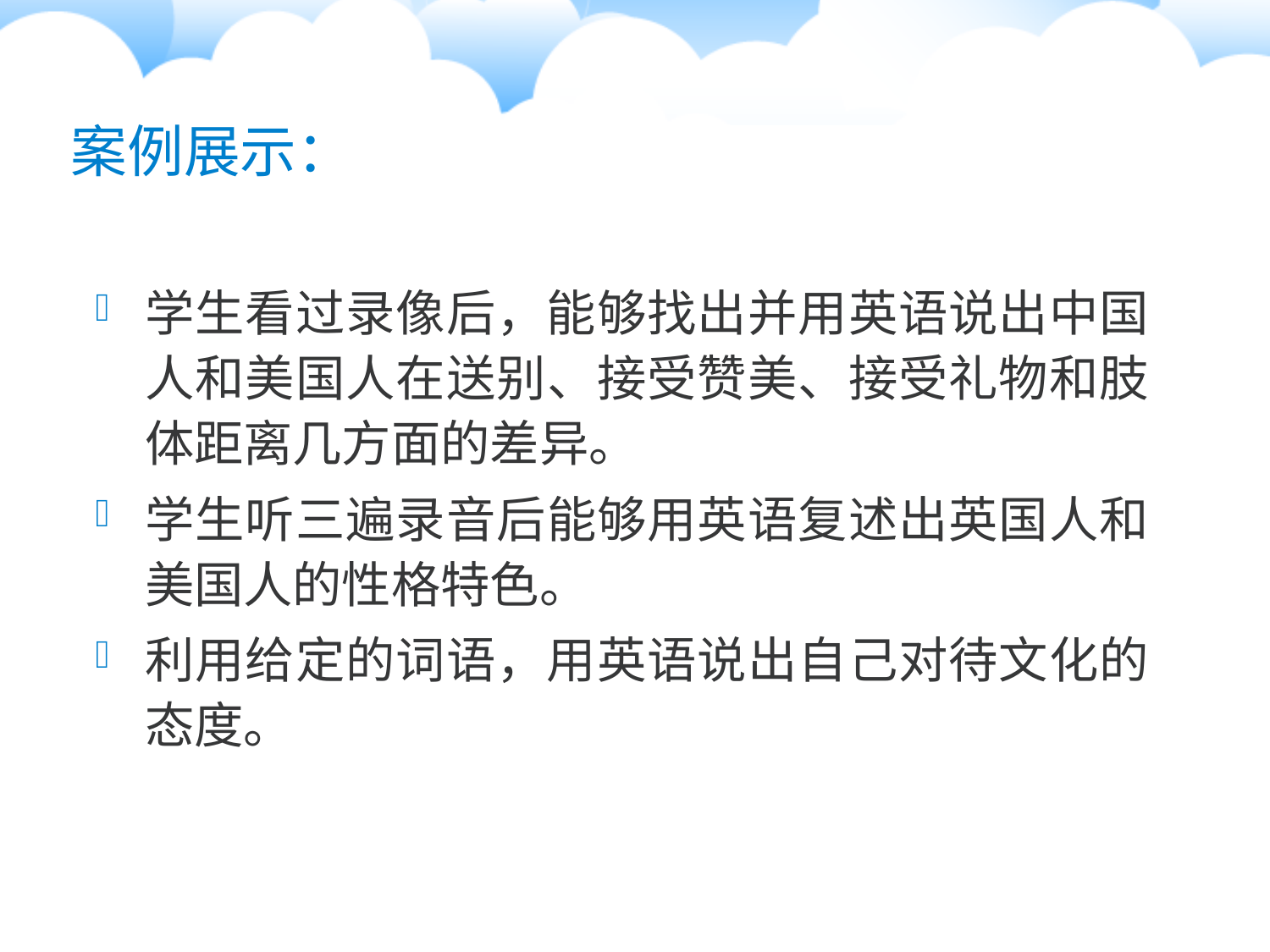

# 案例展示：
学生看过录像后，能够找出并用英语说出中国人和美国人在送别、接受赞美、接受礼物和肢体距离几方面的差异。
学生听三遍录音后能够用英语复述出英国人和美国人的性格特色。
利用给定的词语，用英语说出自己对待文化的态度。